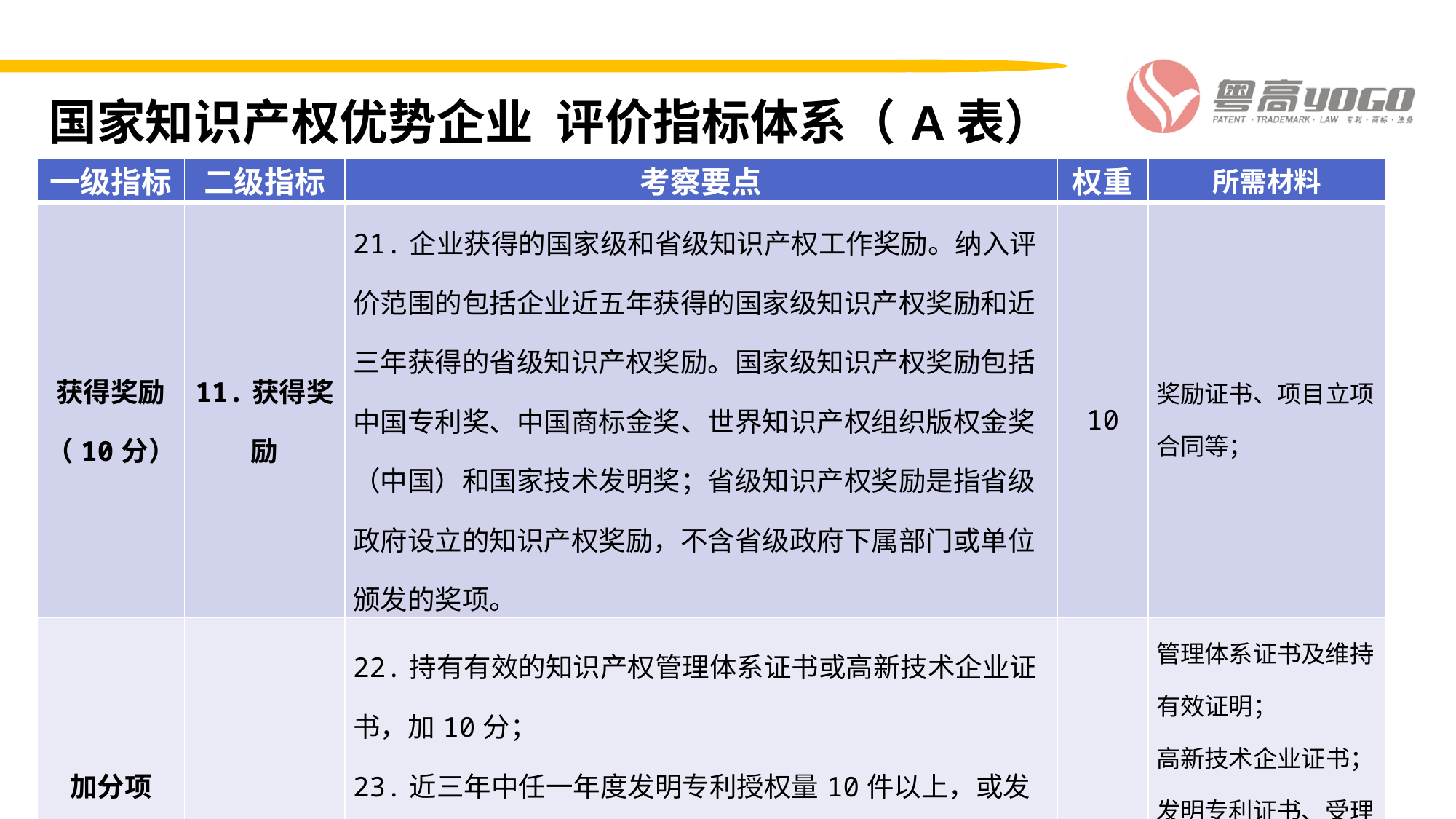

国家知识产权优势企业  评价指标体系（A表）
| 一级指标 | 二级指标 | 考察要点 | 权重 | 所需材料 |
| --- | --- | --- | --- | --- |
| 获得奖励（10分） | 11.获得奖励 | 21.企业获得的国家级和省级知识产权工作奖励。纳入评价范围的包括企业近五年获得的国家级知识产权奖励和近三年获得的省级知识产权奖励。国家级知识产权奖励包括中国专利奖、中国商标金奖、世界知识产权组织版权金奖（中国）和国家技术发明奖；省级知识产权奖励是指省级政府设立的知识产权奖励，不含省级政府下属部门或单位颁发的奖项。 | 10 | 奖励证书、项目立项合同等； |
| 加分项 |  | 22.持有有效的知识产权管理体系证书或高新技术企业证书，加10分； 23.近三年中任一年度发明专利授权量10件以上，或发明专利申请量增长率10%以上，或海外专利布局3件以上，加15分； |  | 管理体系证书及维持有效证明； 高新技术企业证书； 发明专利证书、受理书、PCT申请文件等； |